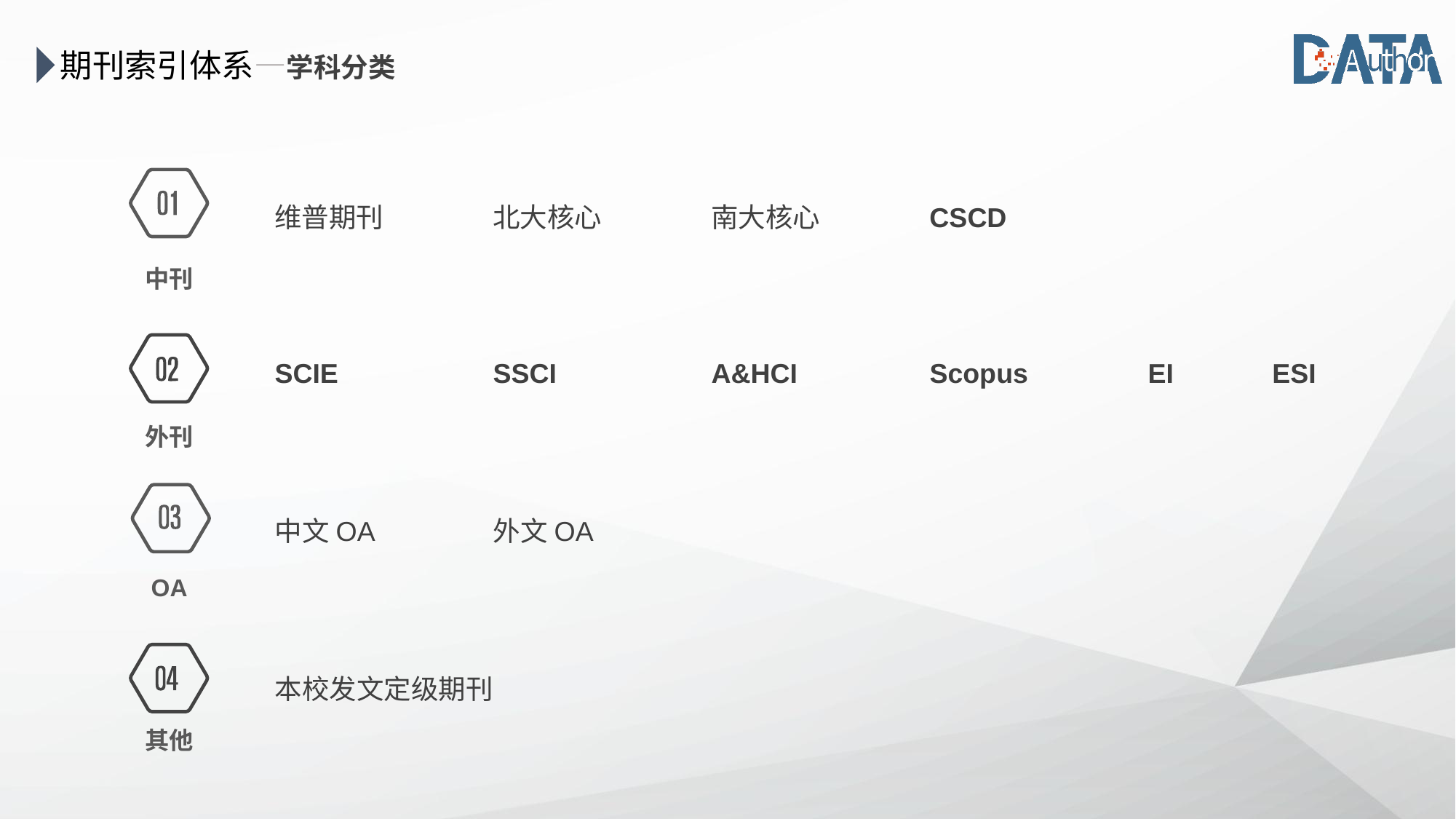

期刊索引体系—学科分类

维普期刊	北大核心	南大核心	CSCD
中刊

SCIE	   	SSCI	     	A&HCI		Scopus	   	EI	  ESI
外刊

中文OA		外文OA
OA

本校发文定级期刊
其他